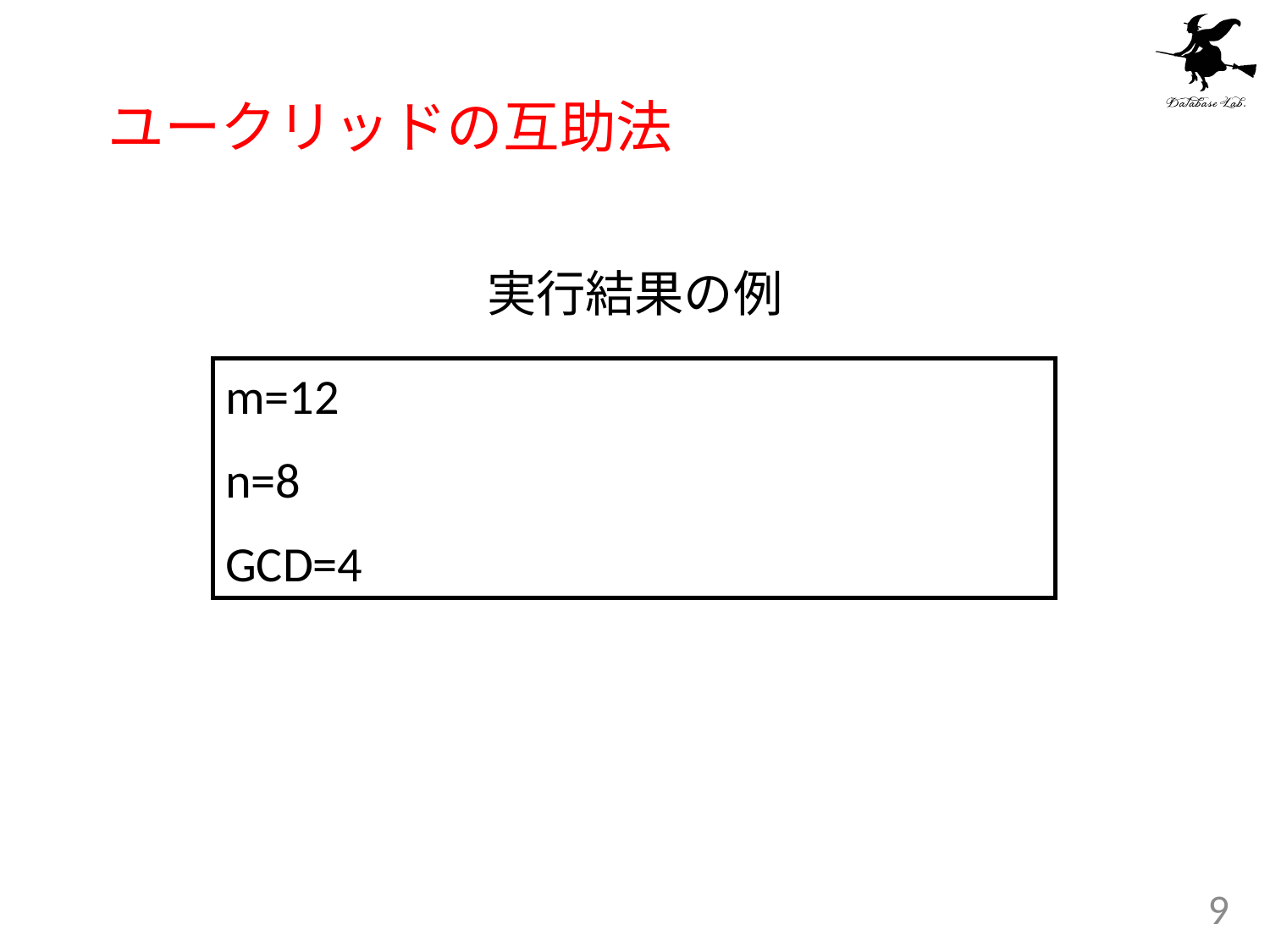

# ユークリッドの互助法
実行結果の例
m=12
n=8
GCD=4
9